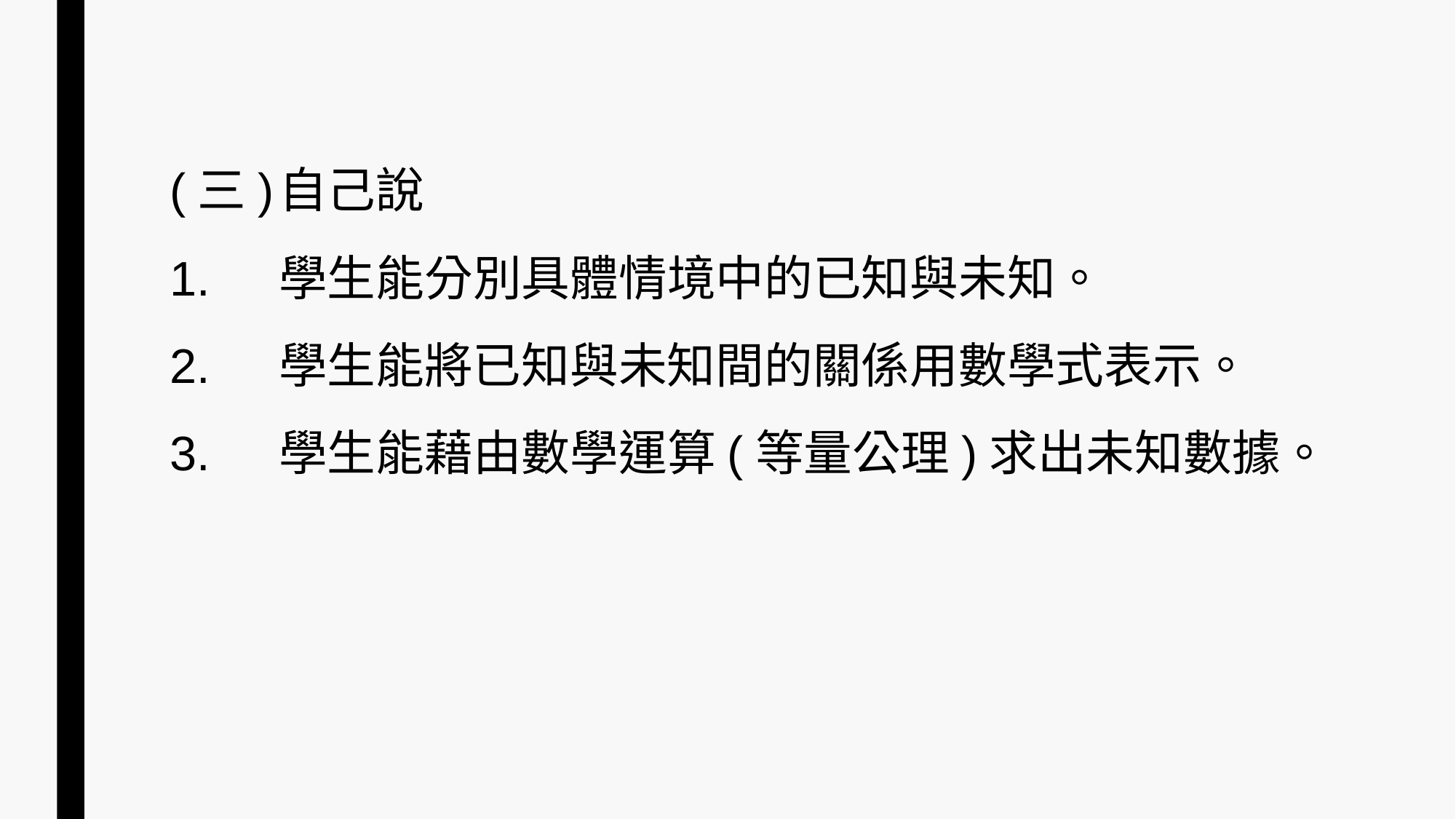

# (三)	自己說 1.	學生能分別具體情境中的已知與未知。 2.	學生能將已知與未知間的關係用數學式表示。 3.	學生能藉由數學運算(等量公理)求出未知數據。